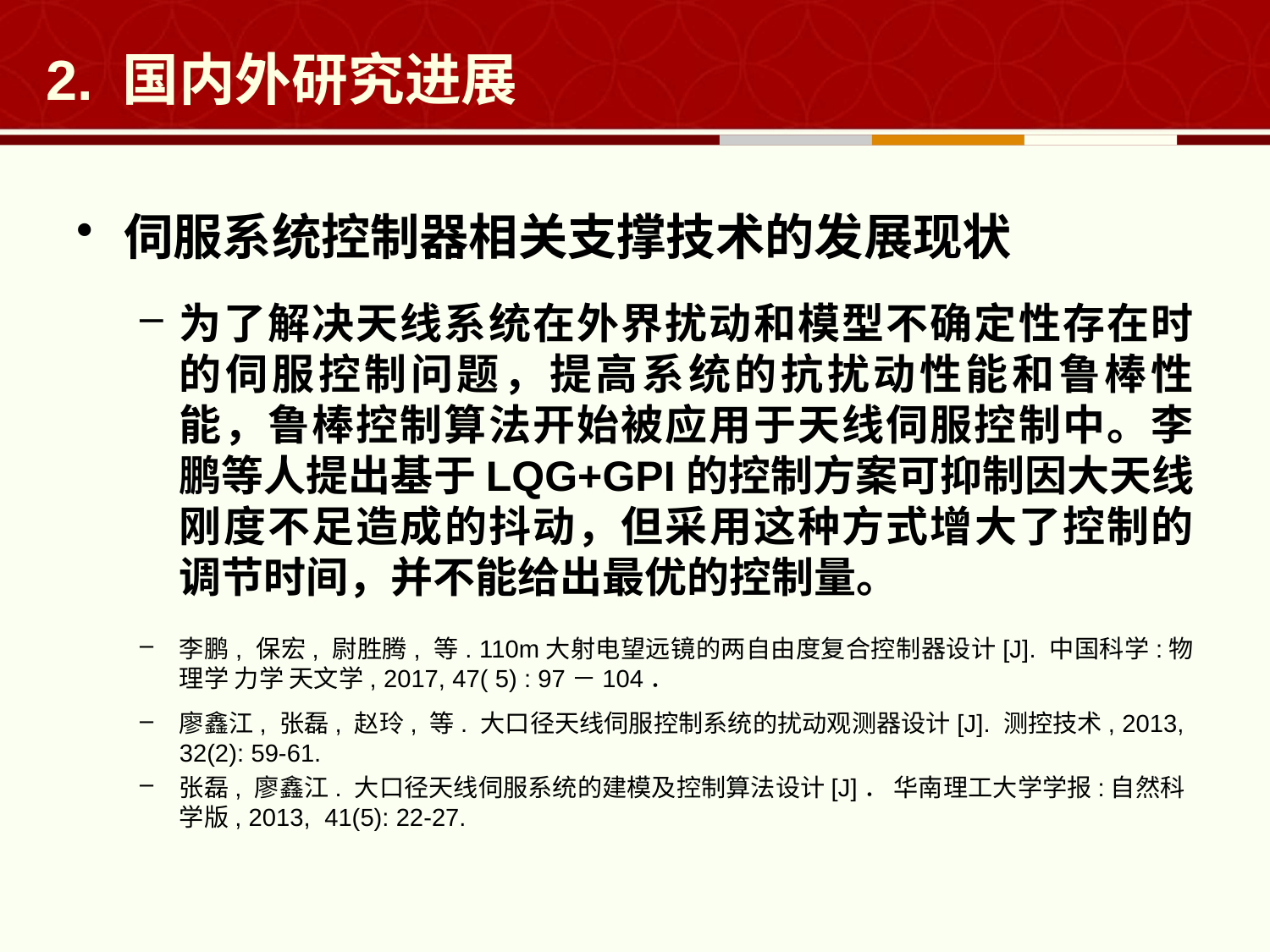

# 2. 国内外研究进展
伺服系统控制器相关支撑技术的发展现状
为了解决天线系统在外界扰动和模型不确定性存在时的伺服控制问题，提高系统的抗扰动性能和鲁棒性能，鲁棒控制算法开始被应用于天线伺服控制中。李鹏等人提出基于LQG+GPI的控制方案可抑制因大天线刚度不足造成的抖动，但采用这种方式增大了控制的调节时间，并不能给出最优的控制量。
李鹏, 保宏, 尉胜腾, 等. 110m大射电望远镜的两自由度复合控制器设计[J]. 中国科学:物理学 力学 天文学, 2017, 47( 5) : 97－104．
廖鑫江, 张磊, 赵玲, 等. 大口径天线伺服控制系统的扰动观测器设计[J]. 测控技术, 2013, 32(2): 59-61.
张磊, 廖鑫江. 大口径天线伺服系统的建模及控制算法设计[J]． 华南理工大学学报:自然科学版, 2013,  41(5): 22-27.